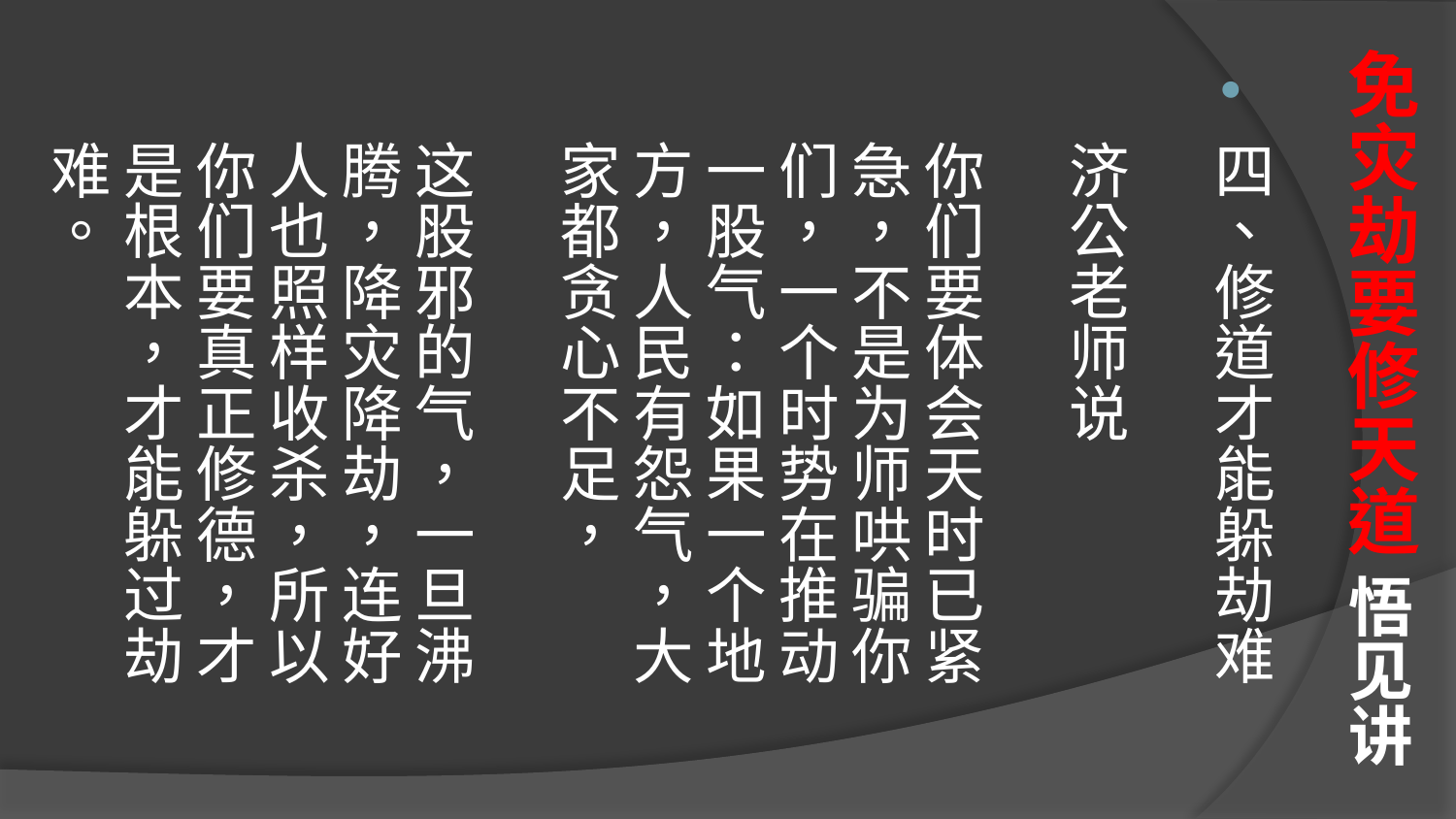

# 免灾劫要修天道 悟见讲
四、修道才能躲劫难
济公老师说
你们要体会天时已紧急，不是为师哄骗你
们，一个时势在推动一股气：如果一个地
方，人民有怨气，大家都贪心不足，
这股邪的气，一旦沸腾，降灾降劫，连好
人也照样收杀，所以你们要真正修德，才
是根本，才能躲过劫难。